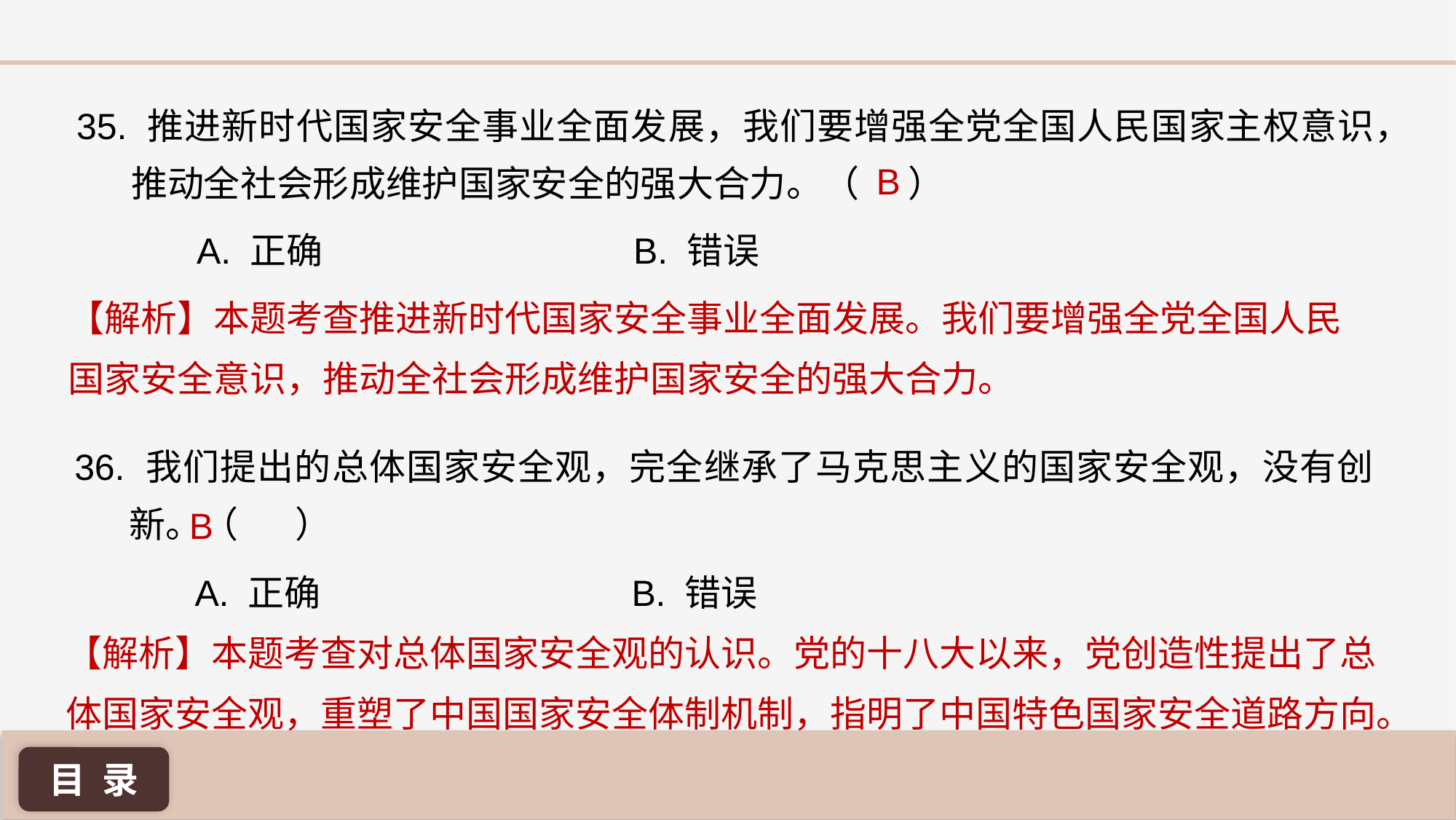

35. 推进新时代国家安全事业全面发展，我们要增强全党全国人民国家主权意识，推动全社会形成维护国家安全的强大合力。（      ）
B
A. 正确 			B. 错误
【解析】本题考查推进新时代国家安全事业全面发展。我们要增强全党全国人民国家安全意识，推动全社会形成维护国家安全的强大合力。
36. 我们提出的总体国家安全观，完全继承了马克思主义的国家安全观，没有创新。（       ）
B
A. 正确 			B. 错误
【解析】本题考查对总体国家安全观的认识。党的十八大以来，党创造性提出了总体国家安全观，重塑了中国国家安全体制机制，指明了中国特色国家安全道路方向。